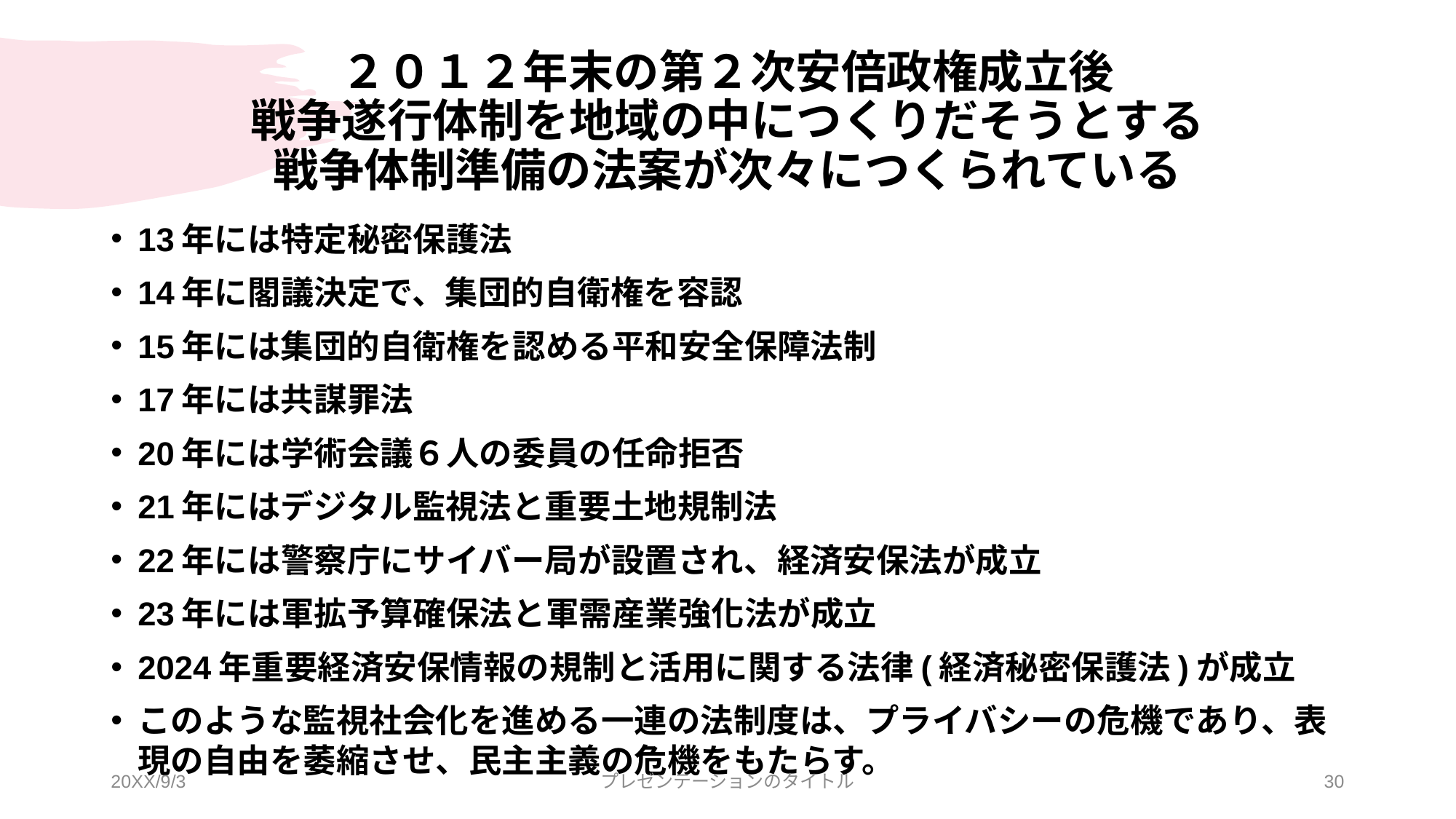

# ２０１２年末の第２次安倍政権成立後 戦争遂行体制を地域の中につくりだそうとする 戦争体制準備の法案が次々につくられている
13年には特定秘密保護法
14年に閣議決定で、集団的自衛権を容認
15年には集団的自衛権を認める平和安全保障法制
17年には共謀罪法
20年には学術会議６人の委員の任命拒否
21年にはデジタル監視法と重要土地規制法
22年には警察庁にサイバー局が設置され、経済安保法が成立
23年には軍拡予算確保法と軍需産業強化法が成立
2024年重要経済安保情報の規制と活用に関する法律(経済秘密保護法)が成立
このような監視社会化を進める一連の法制度は、プライバシーの危機であり、表現の自由を萎縮させ、民主主義の危機をもたらす。

20XX/9/3
プレゼンテーションのタイトル
30